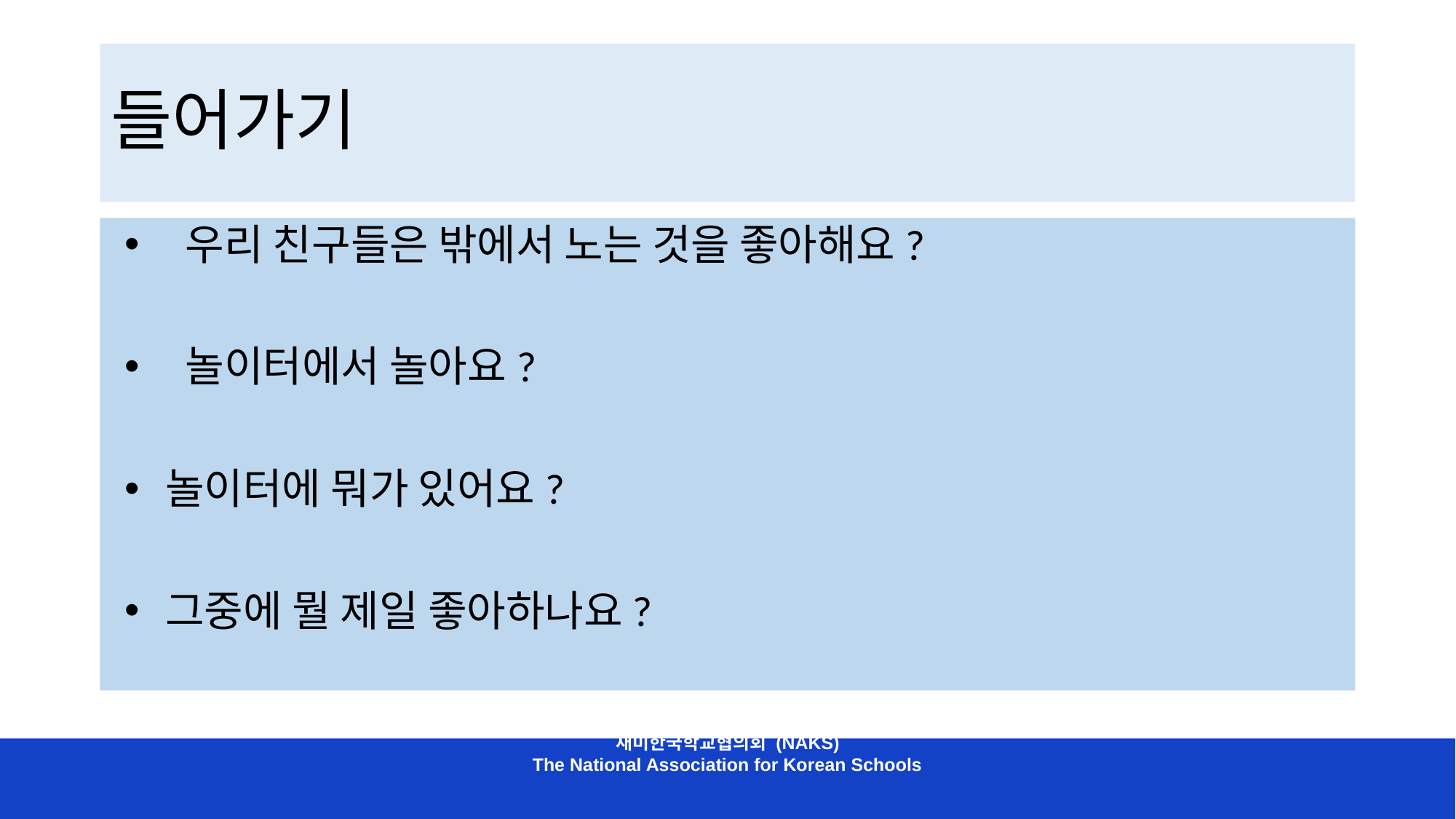

# 들어가기
 우리 친구들은 밖에서 노는 것을 좋아해요?

 놀이터에서 놀아요?

놀이터에 뭐가 있어요?

그중에 뭘 제일 좋아하나요?

재미한국학교협의회 (NAKS)
The National Association for Korean Schools